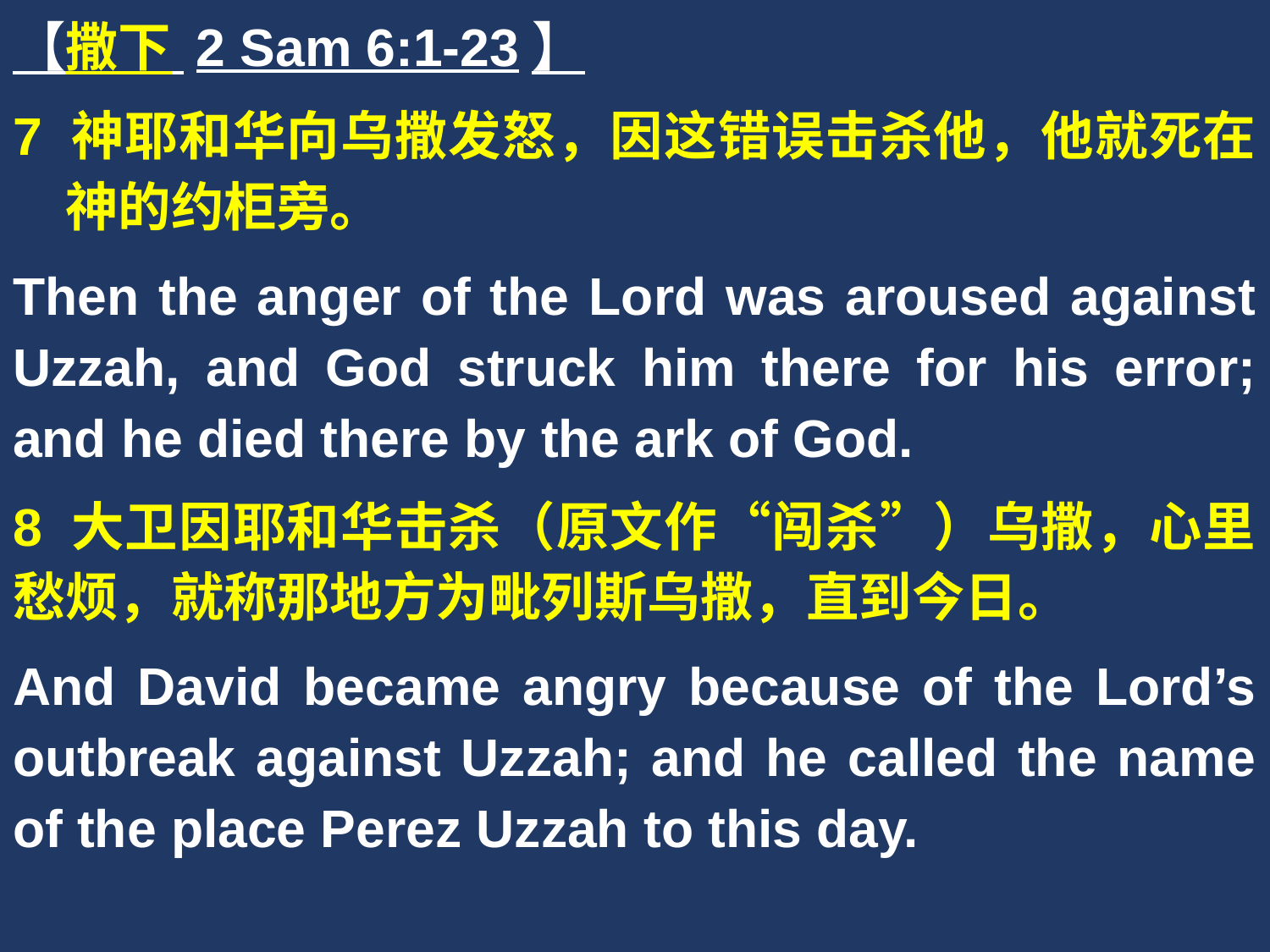

【撒下 2 Sam 6:1-23】
7 神耶和华向乌撒发怒，因这错误击杀他，他就死在　神的约柜旁。
Then the anger of the Lord was aroused against Uzzah, and God struck him there for his error; and he died there by the ark of God.
8 大卫因耶和华击杀（原文作“闯杀”）乌撒，心里愁烦，就称那地方为毗列斯乌撒，直到今日。
And David became angry because of the Lord’s outbreak against Uzzah; and he called the name of the place Perez Uzzah to this day.